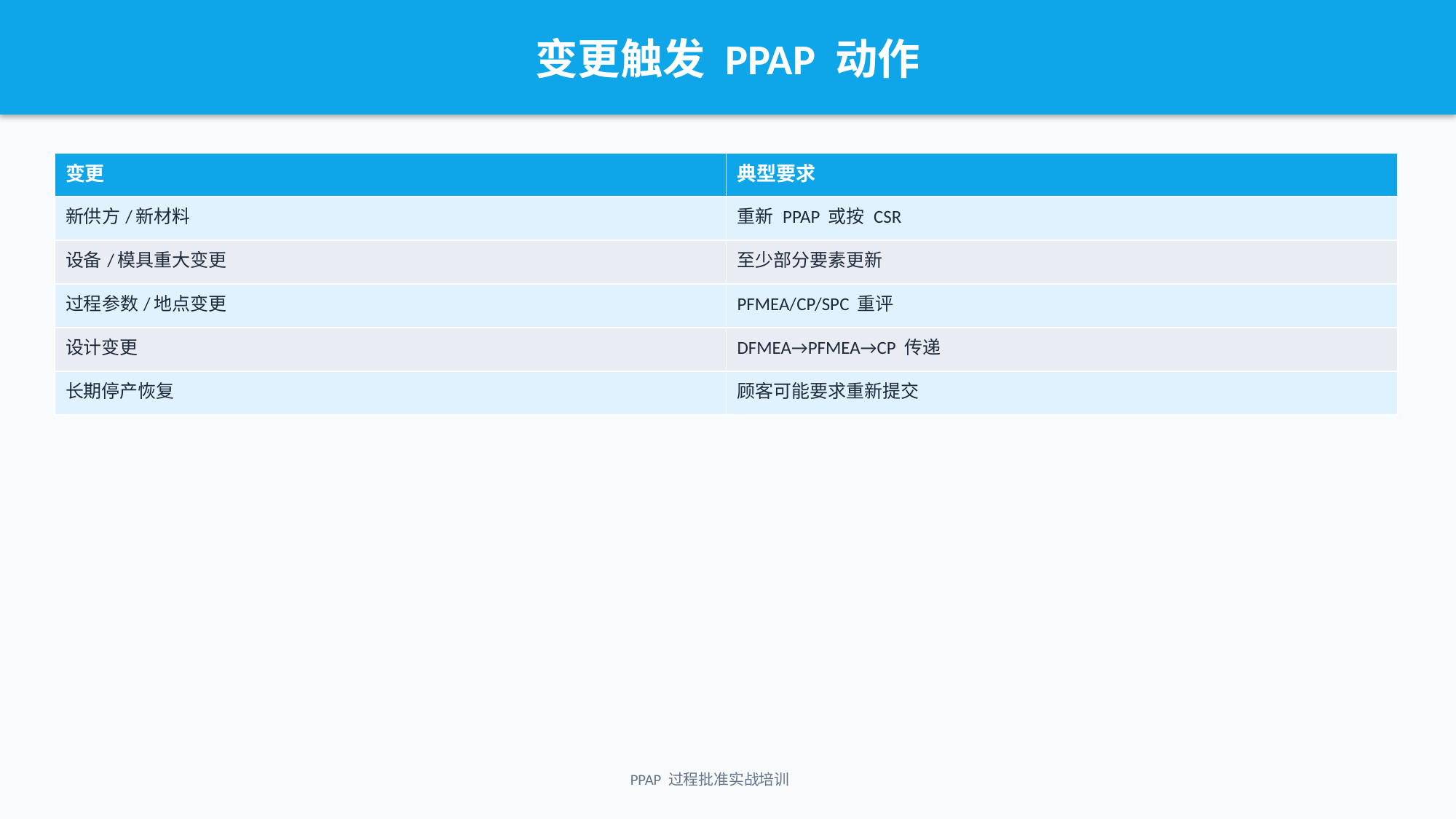

变更触发 PPAP 动作
| 变更 | 典型要求 |
| --- | --- |
| 新供方/新材料 | 重新 PPAP 或按 CSR |
| 设备/模具重大变更 | 至少部分要素更新 |
| 过程参数/地点变更 | PFMEA/CP/SPC 重评 |
| 设计变更 | DFMEA→PFMEA→CP 传递 |
| 长期停产恢复 | 顾客可能要求重新提交 |
PPAP 过程批准实战培训